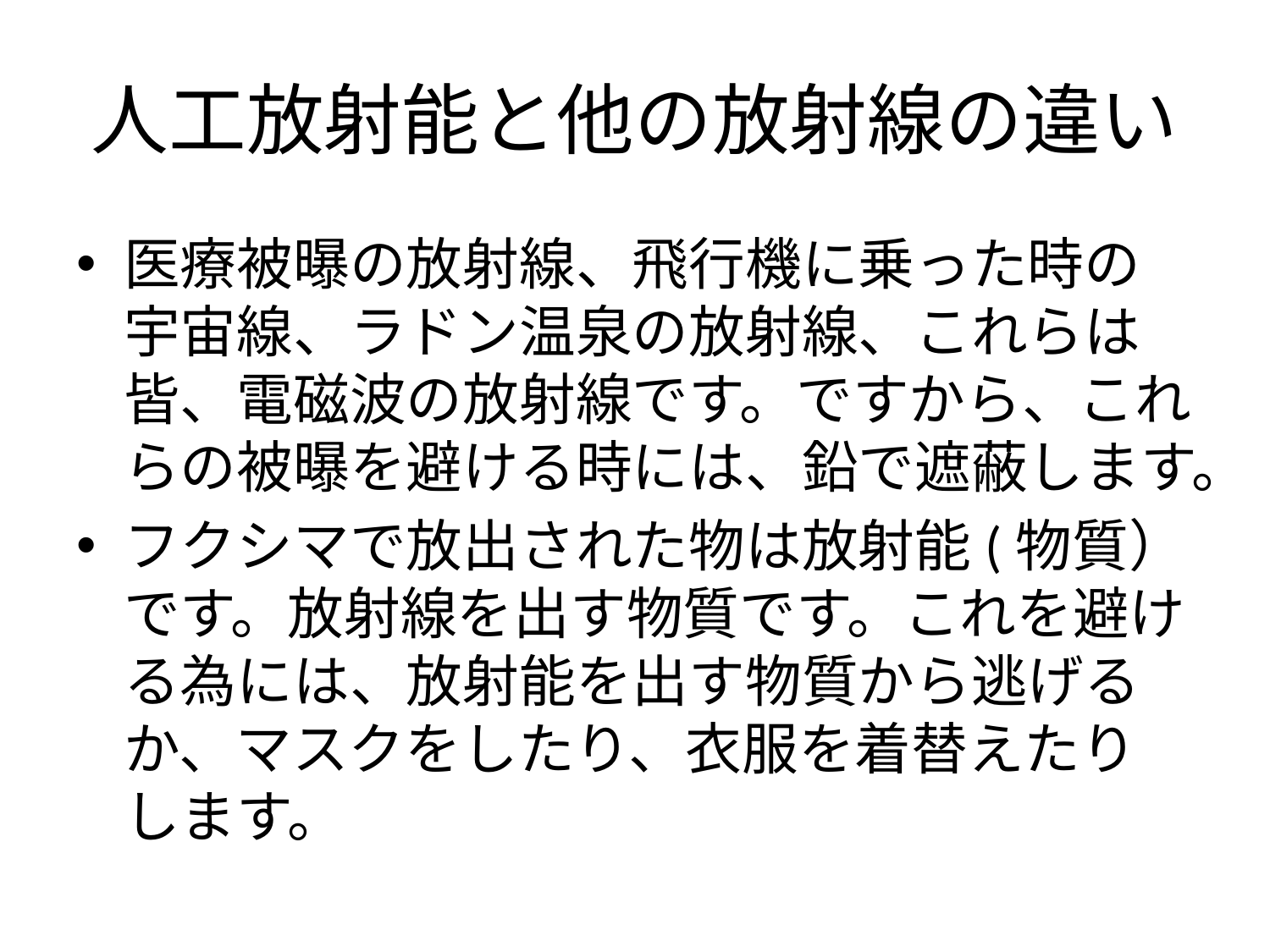

# 人工放射能と他の放射線の違い
医療被曝の放射線、飛行機に乗った時の宇宙線、ラドン温泉の放射線、これらは皆、電磁波の放射線です。ですから、これらの被曝を避ける時には、鉛で遮蔽します。
フクシマで放出された物は放射能(物質）です。放射線を出す物質です。これを避ける為には、放射能を出す物質から逃げるか、マスクをしたり、衣服を着替えたりします。